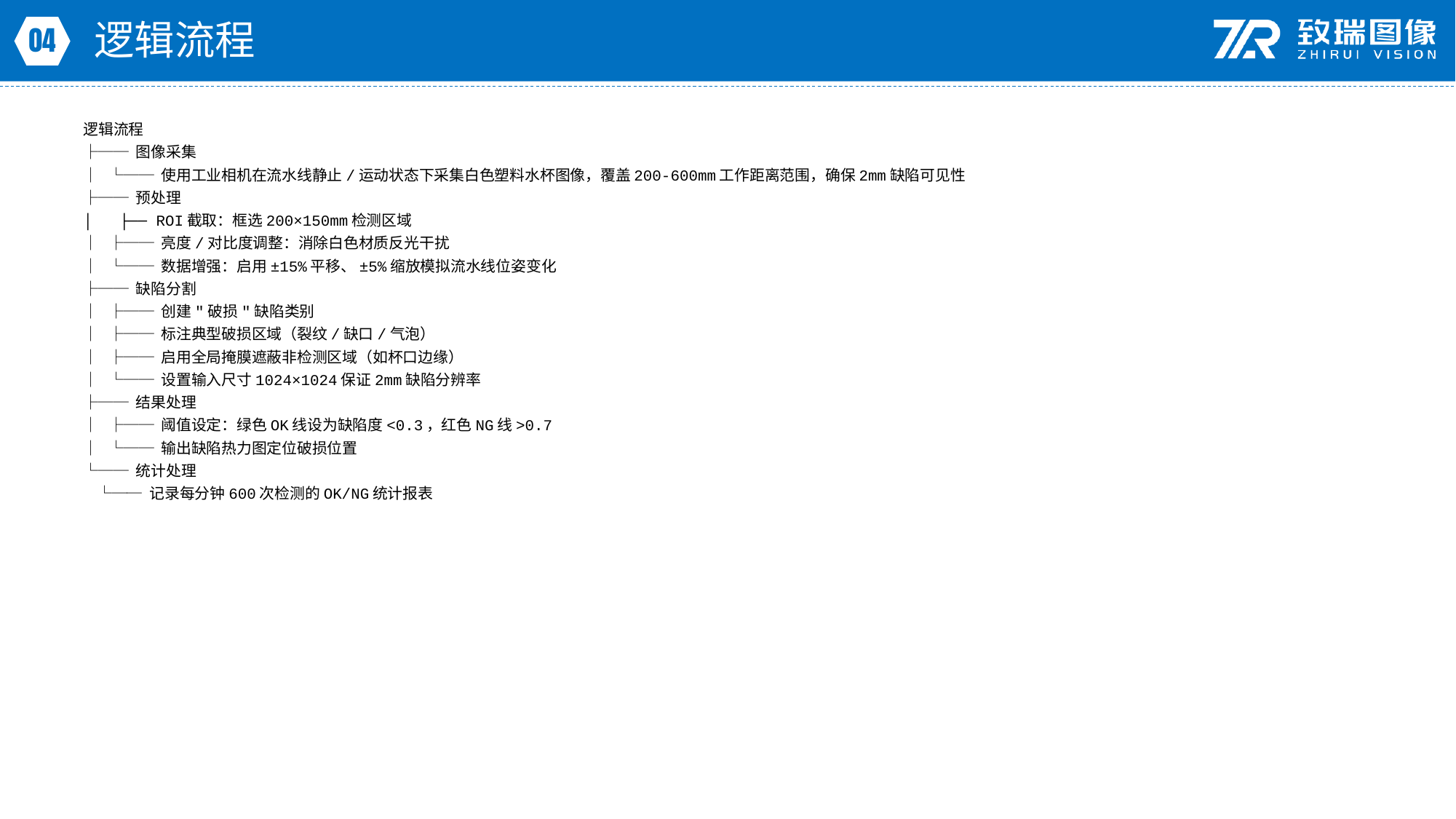

逻辑流程
04

逻辑流程
├── 图像采集
│   └── 使用工业相机在流水线静止/运动状态下采集白色塑料水杯图像，覆盖200-600mm工作距离范围，确保2mm缺陷可见性
├── 预处理
│   ├── ROI截取：框选200×150mm检测区域
│   ├── 亮度/对比度调整：消除白色材质反光干扰
│   └── 数据增强：启用±15%平移、±5%缩放模拟流水线位姿变化
├── 缺陷分割
│   ├── 创建"破损"缺陷类别
│   ├── 标注典型破损区域（裂纹/缺口/气泡）
│   ├── 启用全局掩膜遮蔽非检测区域（如杯口边缘）
│   └── 设置输入尺寸1024×1024保证2mm缺陷分辨率
├── 结果处理
│   ├── 阈值设定：绿色OK线设为缺陷度<0.3，红色NG线>0.7
│   └── 输出缺陷热力图定位破损位置
└── 统计处理
    └── 记录每分钟600次检测的OK/NG统计报表